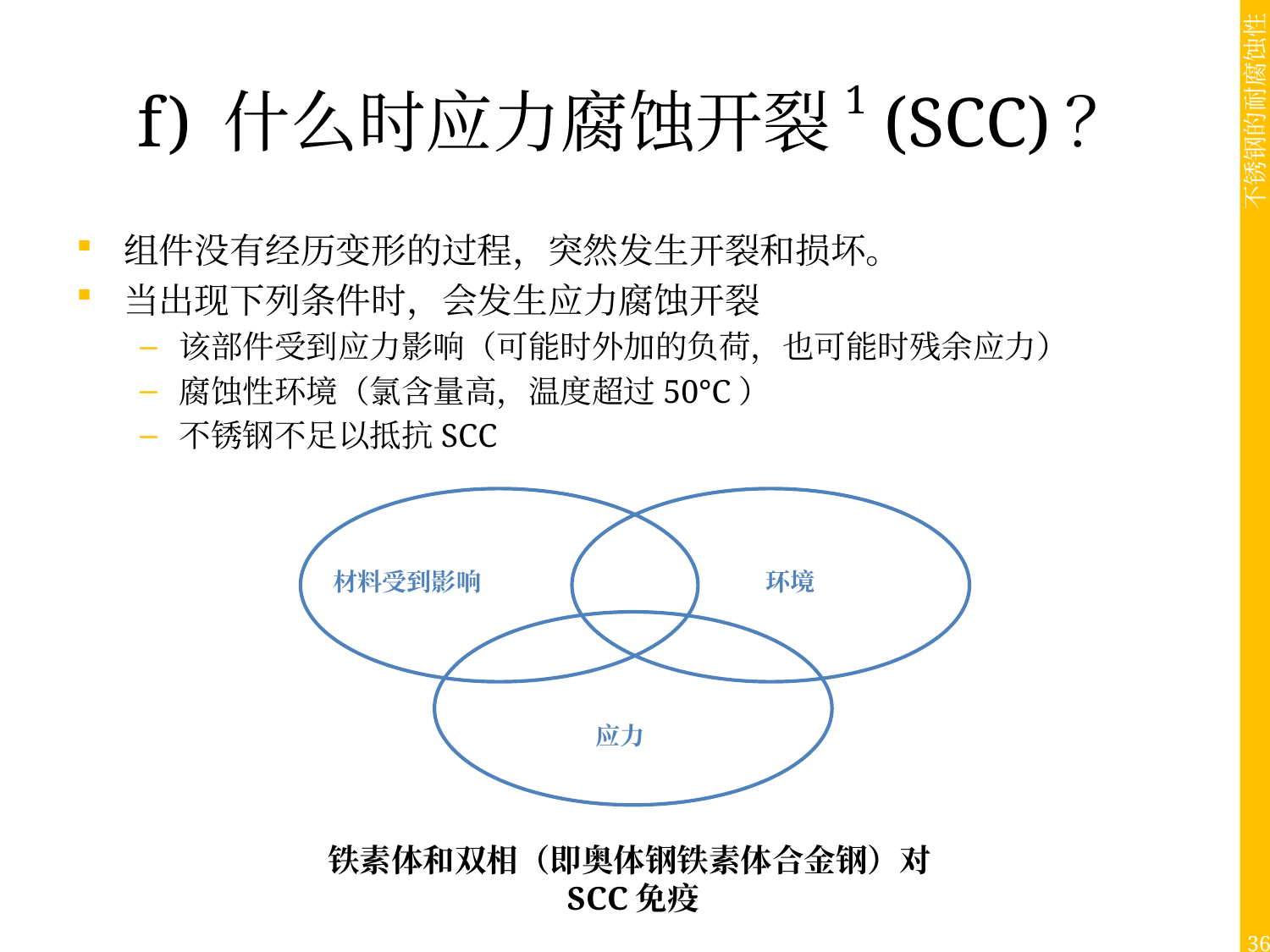

# f) 什么时应力腐蚀开裂1 (SCC)？
组件没有经历变形的过程，突然发生开裂和损坏。
当出现下列条件时，会发生应力腐蚀开裂
该部件受到应力影响（可能时外加的负荷，也可能时残余应力）
腐蚀性环境（氯含量高，温度超过50°C）
不锈钢不足以抵抗SCC

材料受到影响
环境

应力
铁素体和双相（即奥体钢铁素体合金钢）对SCC免疫
36